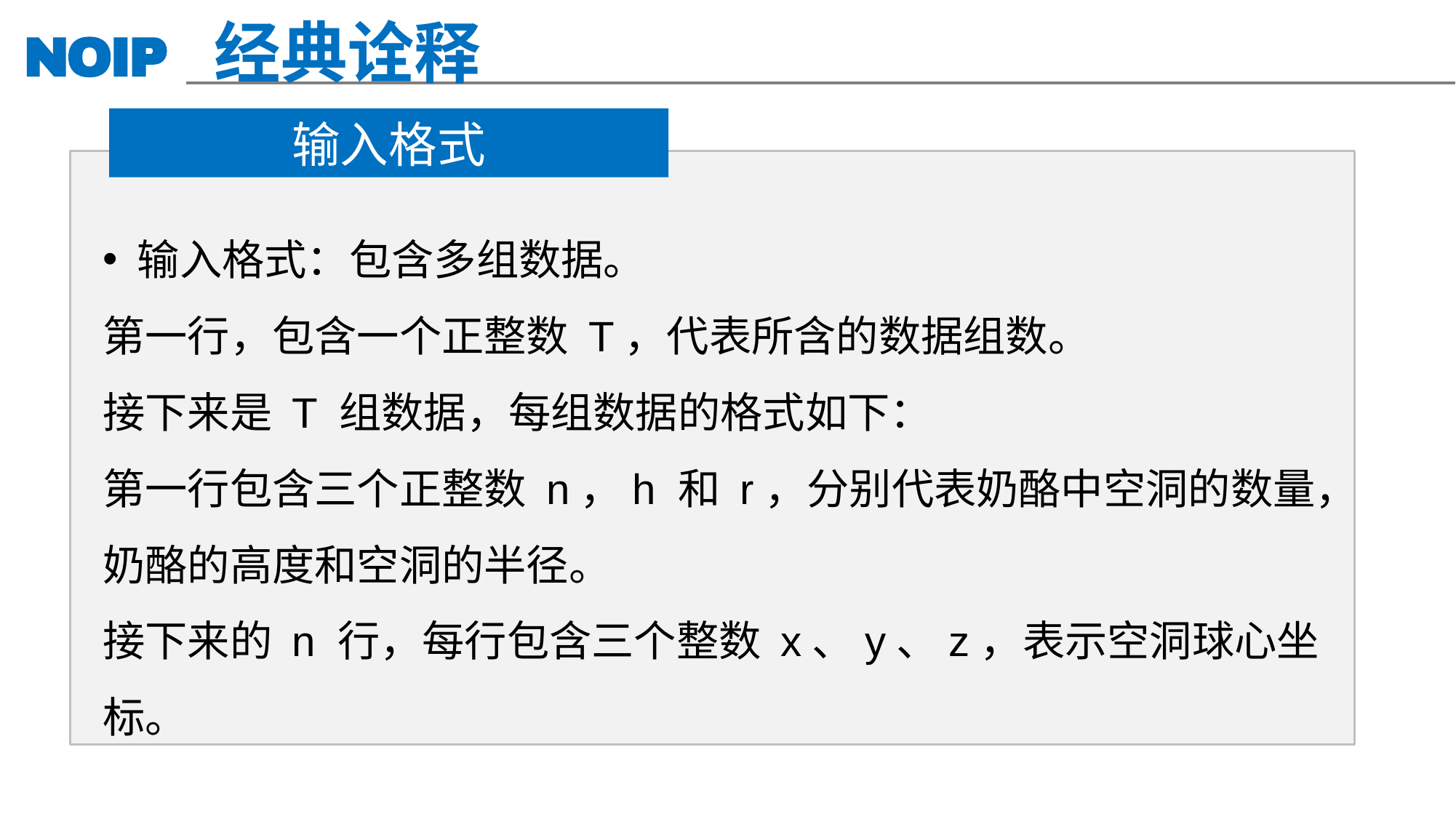

经典诠释
输入格式

 输入格式：包含多组数据。 
第一行，包含一个正整数 T，代表所含的数据组数。 
接下来是 T 组数据，每组数据的格式如下： 
第一行包含三个正整数 n，h 和 r，分别代表奶酪中空洞的数量，奶酪的高度和空洞的半径。 
接下来的 n 行，每行包含三个整数 x、y、z，表示空洞球心坐标。